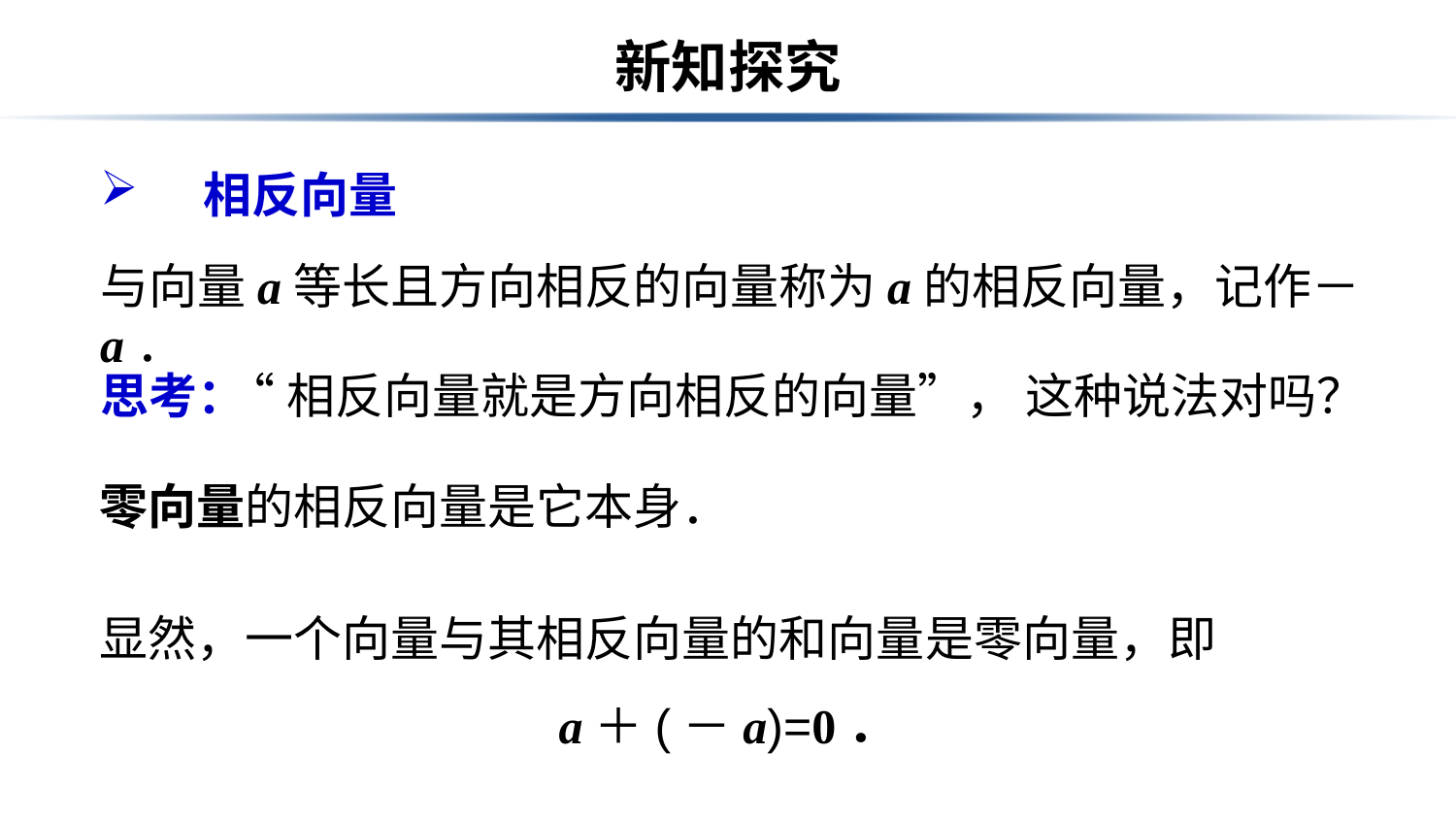

# 新知探究
　相反向量
与向量a等长且方向相反的向量称为a的相反向量，记作－a．
“相反向量就是方向相反的向量”， 这种说法对吗？
思考：
零向量的相反向量是它本身．
显然，一个向量与其相反向量的和向量是零向量，即
a＋(－a)=0．